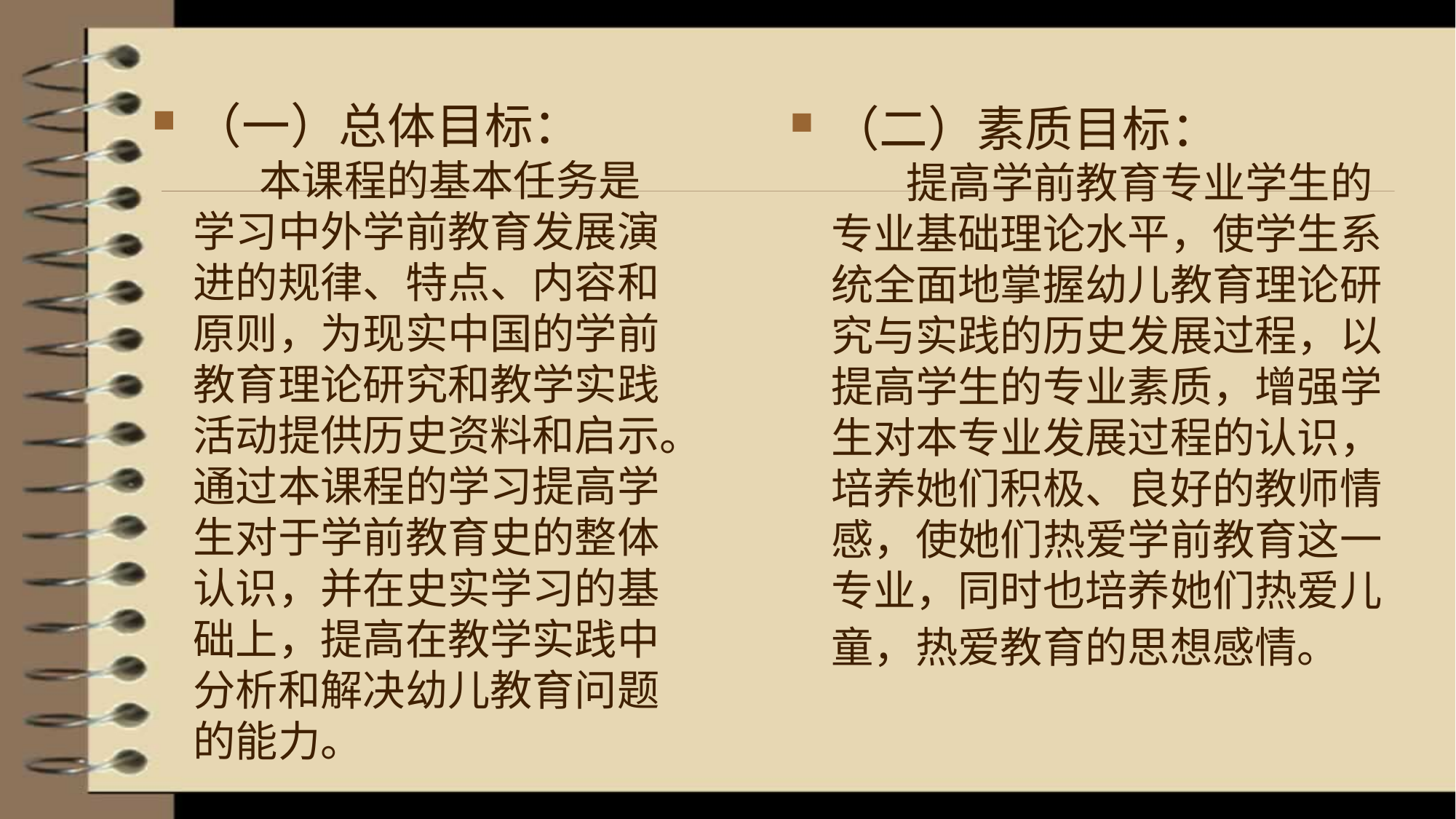

#
（一）总体目标：
       本课程的基本任务是学习中外学前教育发展演进的规律、特点、内容和原则，为现实中国的学前教育理论研究和教学实践活动提供历史资料和启示。通过本课程的学习提高学生对于学前教育史的整体认识，并在史实学习的基础上，提高在教学实践中分析和解决幼儿教育问题的能力。
（二）素质目标：
        提高学前教育专业学生的专业基础理论水平，使学生系统全面地掌握幼儿教育理论研究与实践的历史发展过程，以提高学生的专业素质，增强学生对本专业发展过程的认识，培养她们积极、良好的教师情感，使她们热爱学前教育这一专业，同时也培养她们热爱儿童，热爱教育的思想感情。